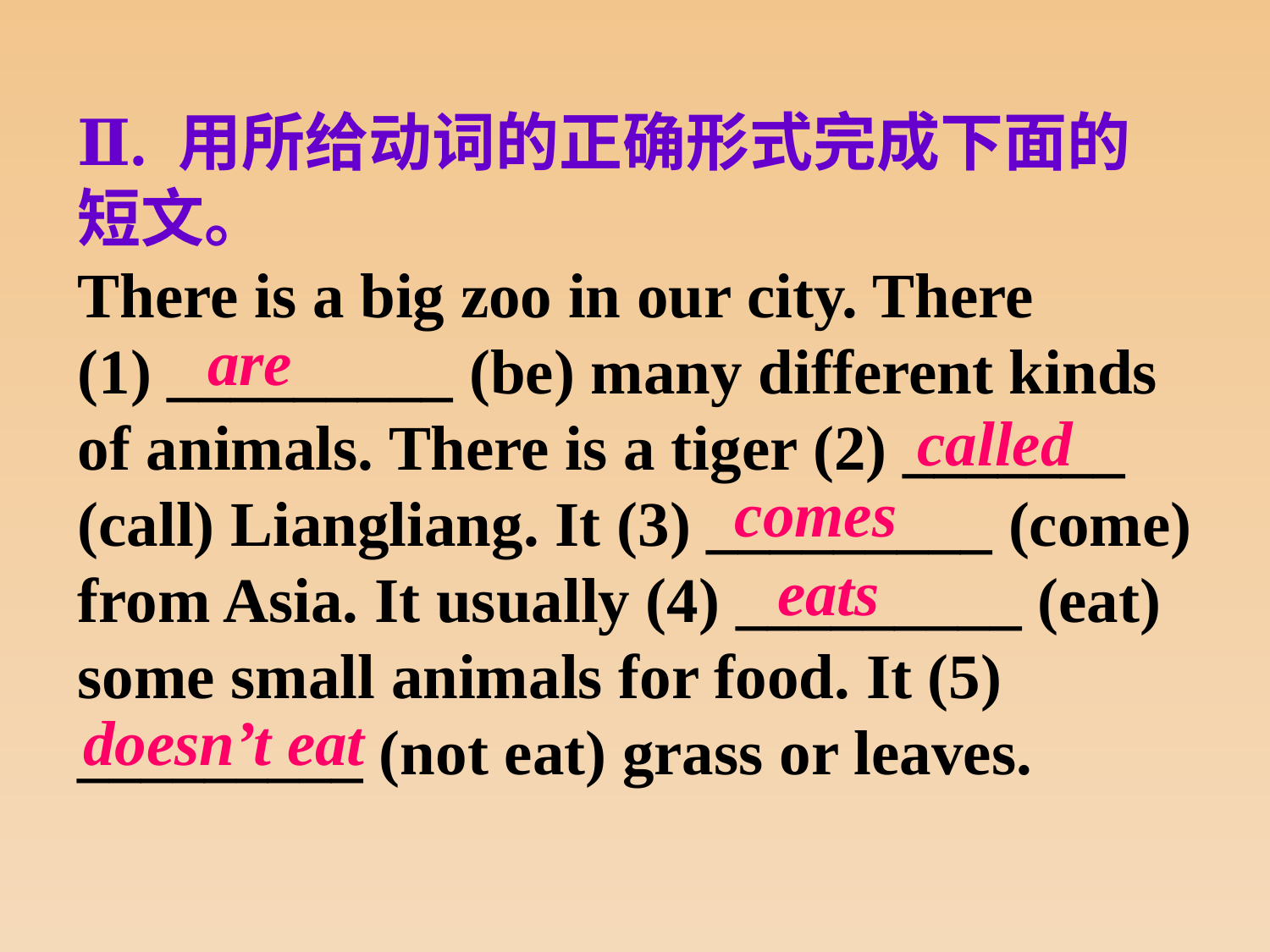

Ⅱ. 用所给动词的正确形式完成下面的短文。
There is a big zoo in our city. There
(1) _________ (be) many different kinds of animals. There is a tiger (2) _______ (call) Liangliang. It (3) _________ (come) from Asia. It usually (4) _________ (eat) some small animals for food. It (5) _________ (not eat) grass or leaves.
are
called
comes
eats
 doesn’t eat